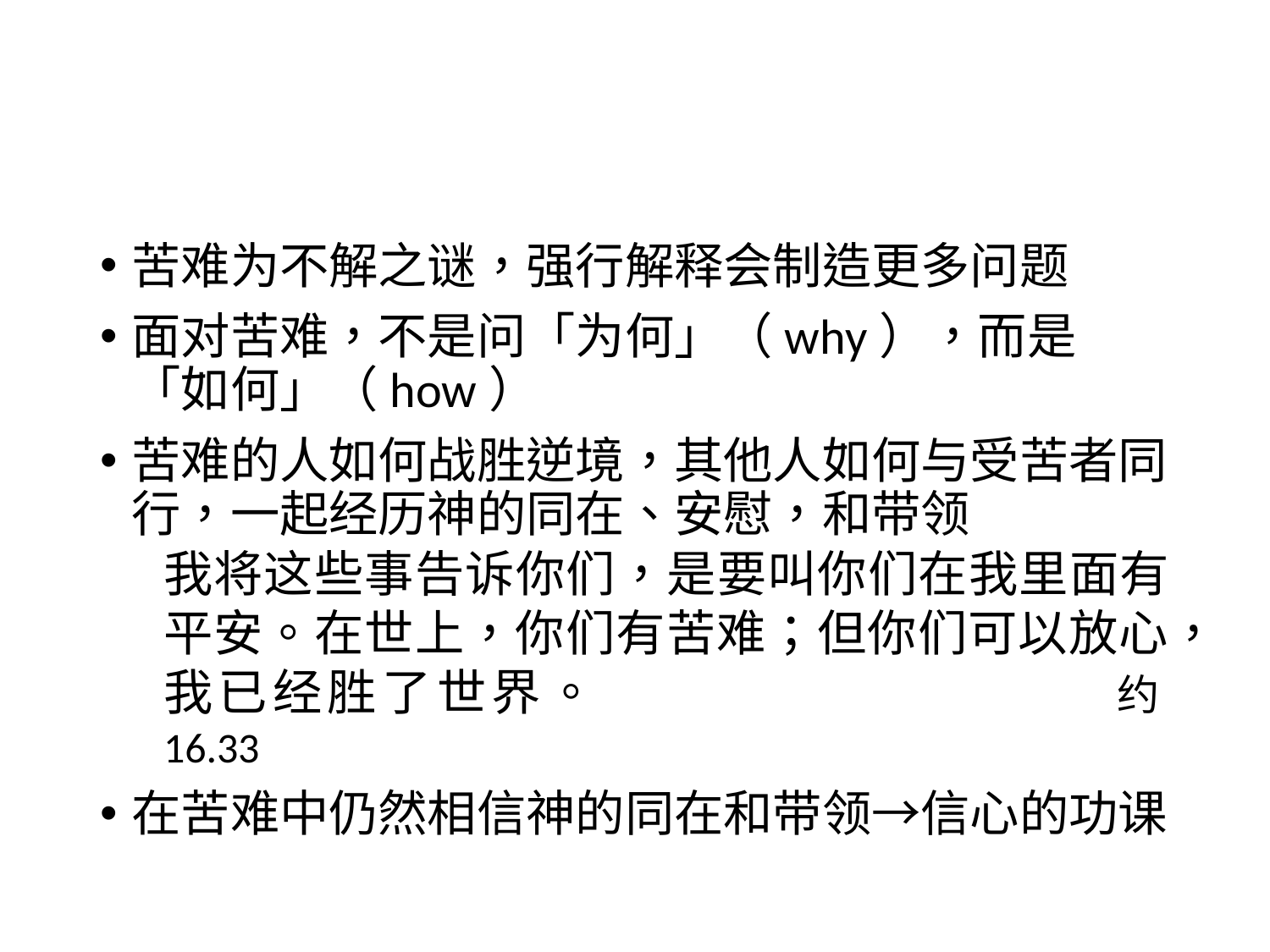

#
苦难为不解之谜，强行解释会制造更多问题
面对苦难，不是问「为何」（why），而是「如何」（how）
苦难的人如何战胜逆境，其他人如何与受苦者同行，一起经历神的同在、安慰，和带领
我将这些事告诉你们，是要叫你们在我里面有平安。在世上，你们有苦难；但你们可以放心，我已经胜了世界。				约16.33
在苦难中仍然相信神的同在和带领→信心的功课